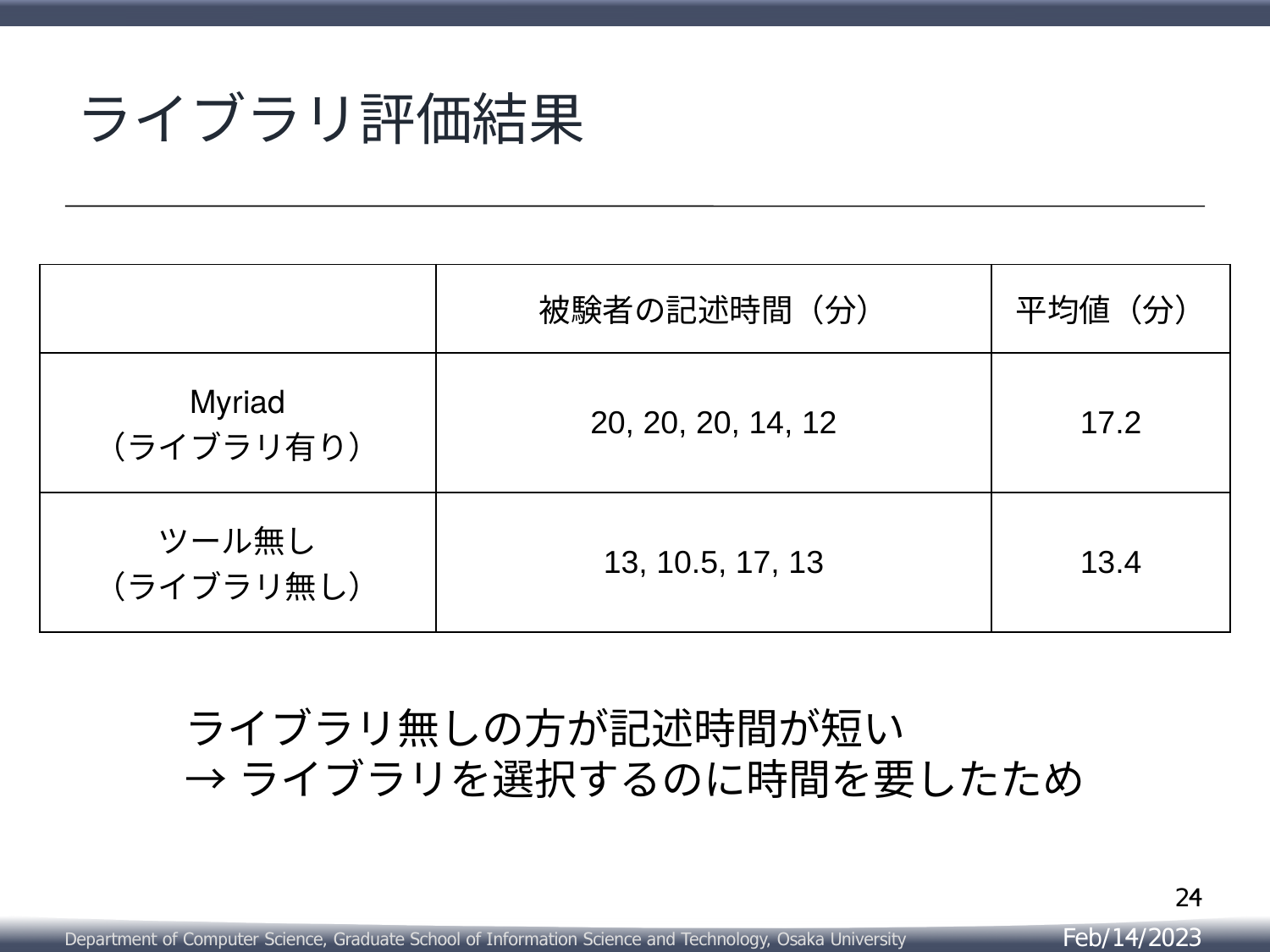

# ライブラリ評価結果
|  | 被験者の記述時間（分） | 平均値（分） |
| --- | --- | --- |
| Myriad （ライブラリ有り） | 20, 20, 20, 14, 12 | 17.2 |
| ツール無し （ライブラリ無し） | 13, 10.5, 17, 13 | 13.4 |
ライブラリ無しの方が記述時間が短い
→ライブラリを選択するのに時間を要したため
24
Feb/14/2023